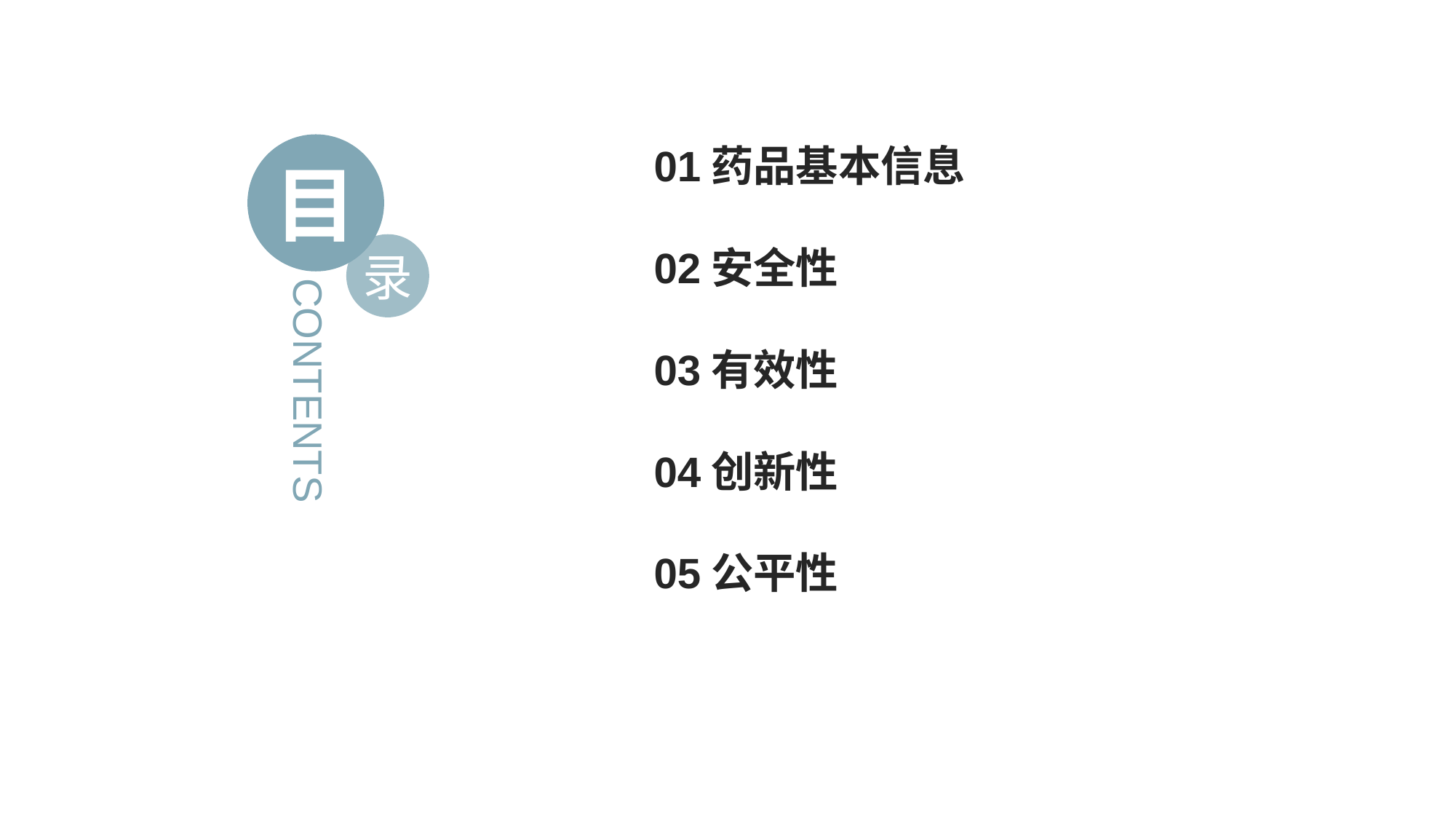

01药品基本信息
02安全性
03有效性
04创新性
05公平性
目
录
CONTENTS